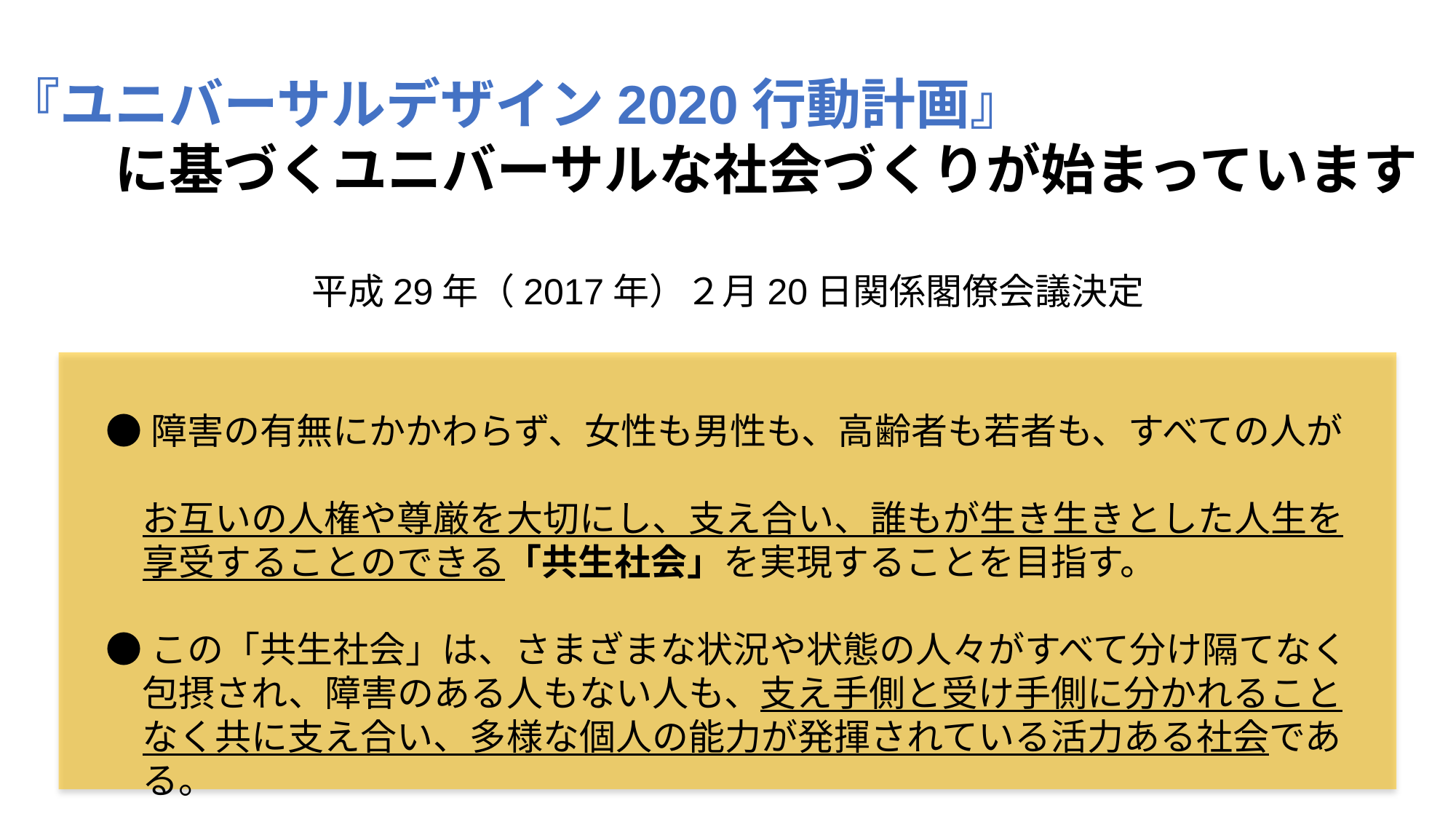

『ユニバーサルデザイン2020行動計画』
　　に基づくユニバーサルな社会づくりが始まっています
平成29年（2017年）２月20日関係閣僚会議決定

●障害の有無にかかわらず、女性も男性も、高齢者も若者も、すべての人が
　お互いの人権や尊厳を大切にし、支え合い、誰もが生き生きとした人生を
　享受することのできる「共生社会」を実現することを目指す。

●この「共生社会」は、さまざまな状況や状態の人々がすべて分け隔てなく
　包摂され、障害のある人もない人も、支え手側と受け手側に分かれること
　なく共に支え合い、多様な個人の能力が発揮されている活力ある社会であ
　る。